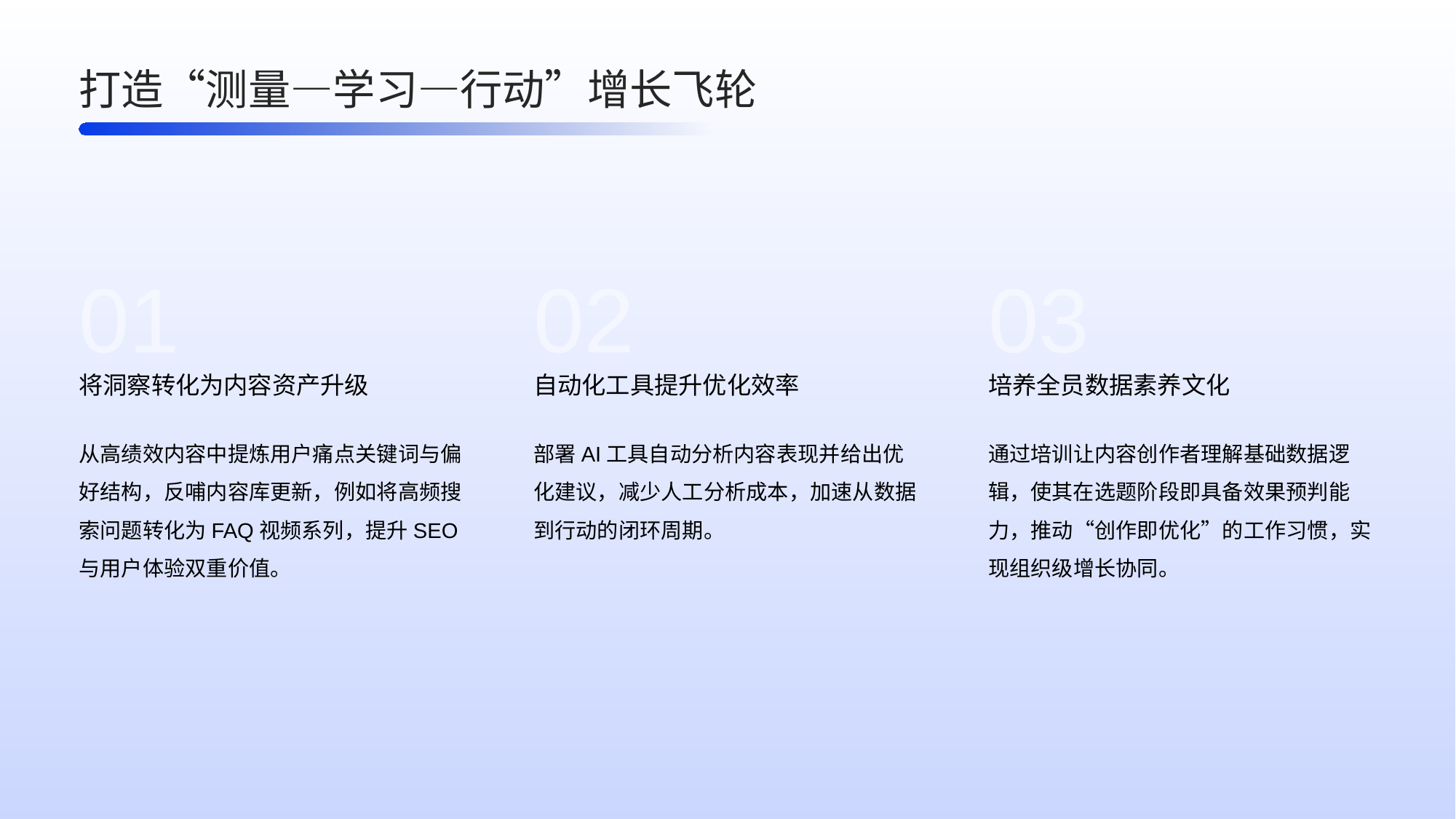

打造“测量—学习—行动”增长飞轮

01
02
03
将洞察转化为内容资产升级
自动化工具提升优化效率
培养全员数据素养文化
从高绩效内容中提炼用户痛点关键词与偏好结构，反哺内容库更新，例如将高频搜索问题转化为FAQ视频系列，提升SEO与用户体验双重价值。
部署AI工具自动分析内容表现并给出优化建议，减少人工分析成本，加速从数据到行动的闭环周期。
通过培训让内容创作者理解基础数据逻辑，使其在选题阶段即具备效果预判能力，推动“创作即优化”的工作习惯，实现组织级增长协同。